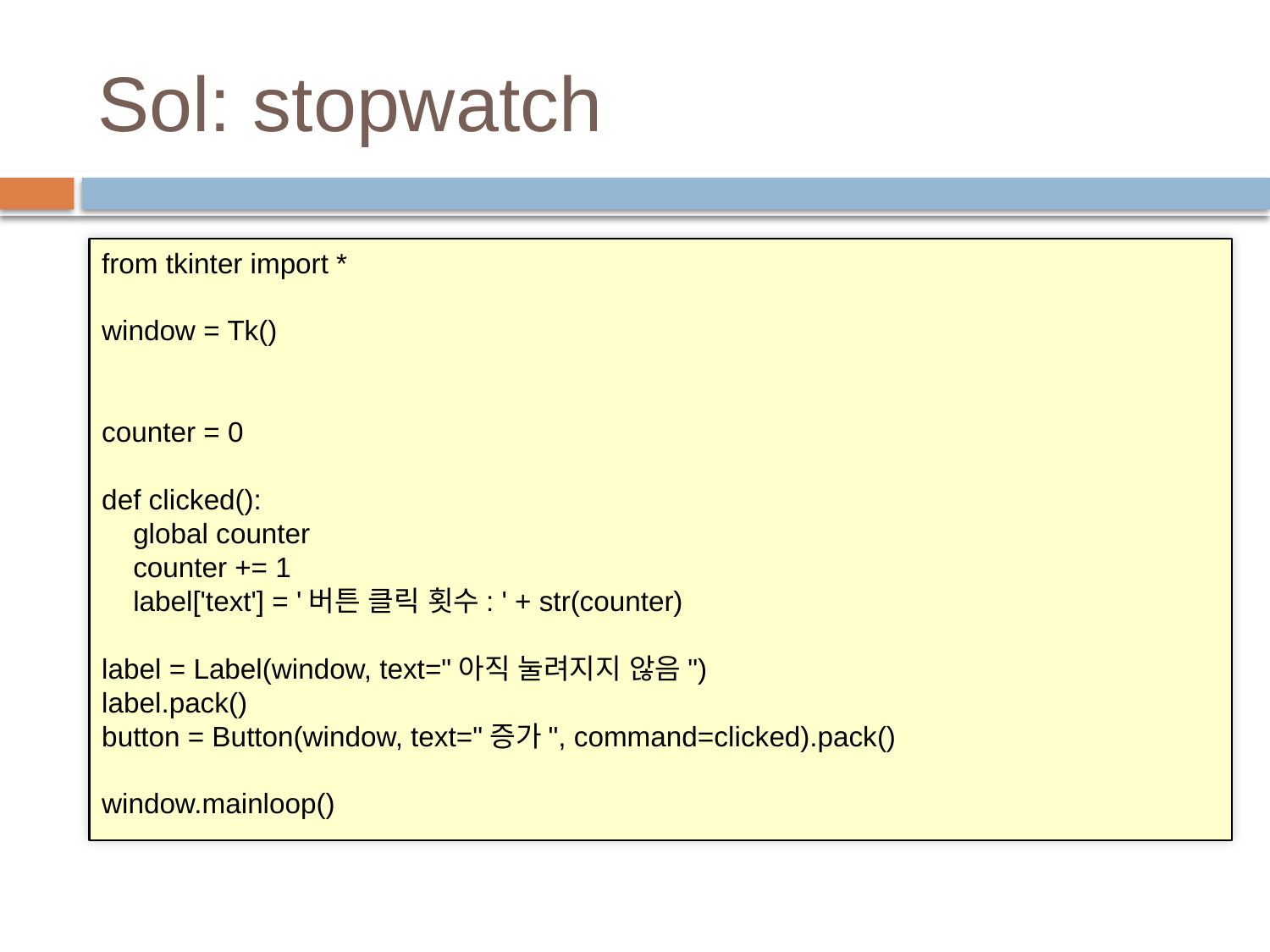

# Sol: stopwatch
from tkinter import *

window = Tk()

counter = 0

def clicked():
    global counter
    counter += 1
    label['text'] = '버튼 클릭 횟수: ' + str(counter)

label = Label(window, text="아직 눌려지지 않음")
label.pack()
button = Button(window, text="증가", command=clicked).pack()

window.mainloop()